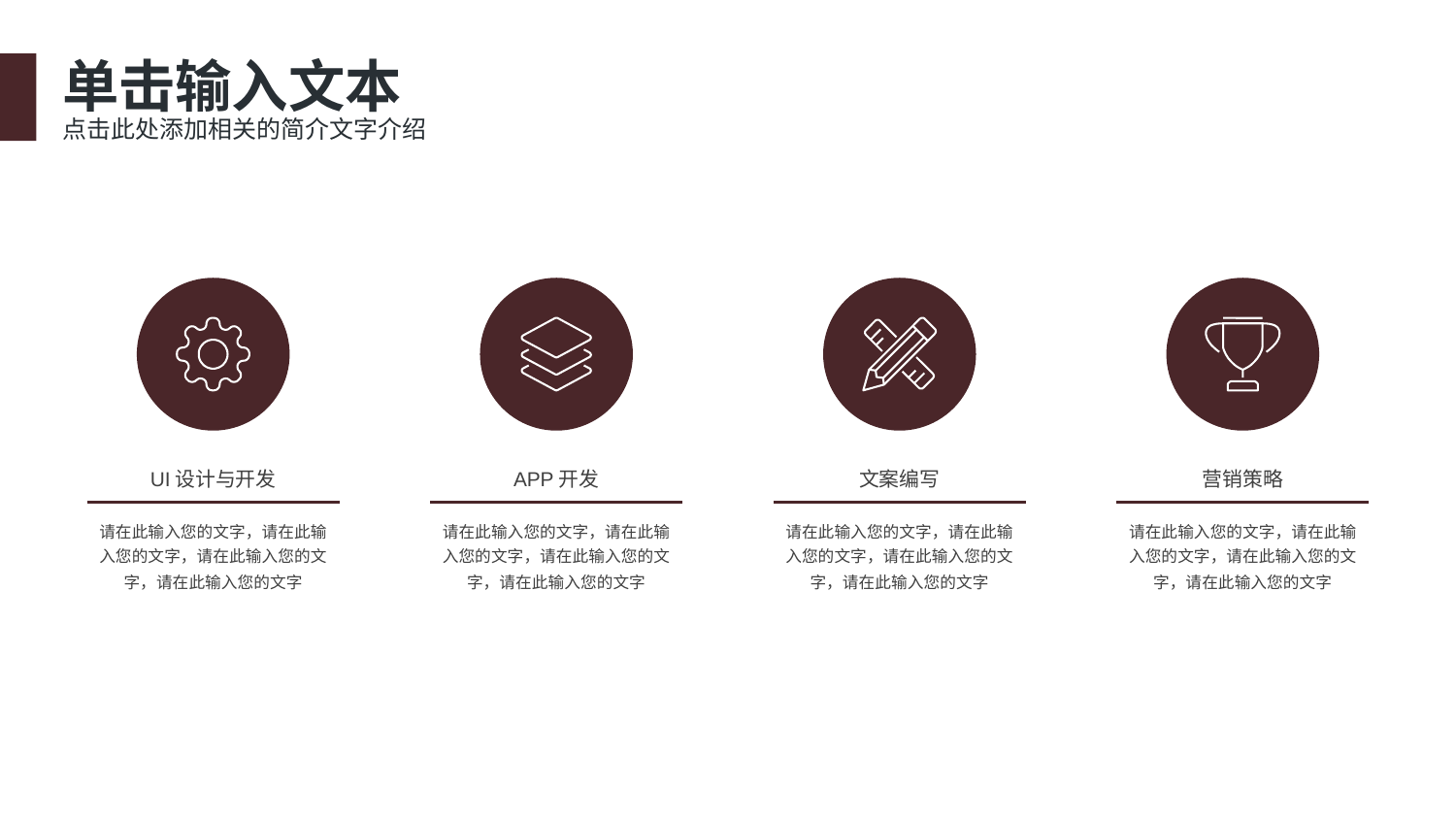

单击输入文本

点击此处添加相关的简介文字介绍

UI设计与开发

请在此输入您的文字，请在此输入您的文字，请在此输入您的文字，请在此输入您的文字
APP开发

请在此输入您的文字，请在此输入您的文字，请在此输入您的文字，请在此输入您的文字
文案编写

请在此输入您的文字，请在此输入您的文字，请在此输入您的文字，请在此输入您的文字
营销策略

请在此输入您的文字，请在此输入您的文字，请在此输入您的文字，请在此输入您的文字